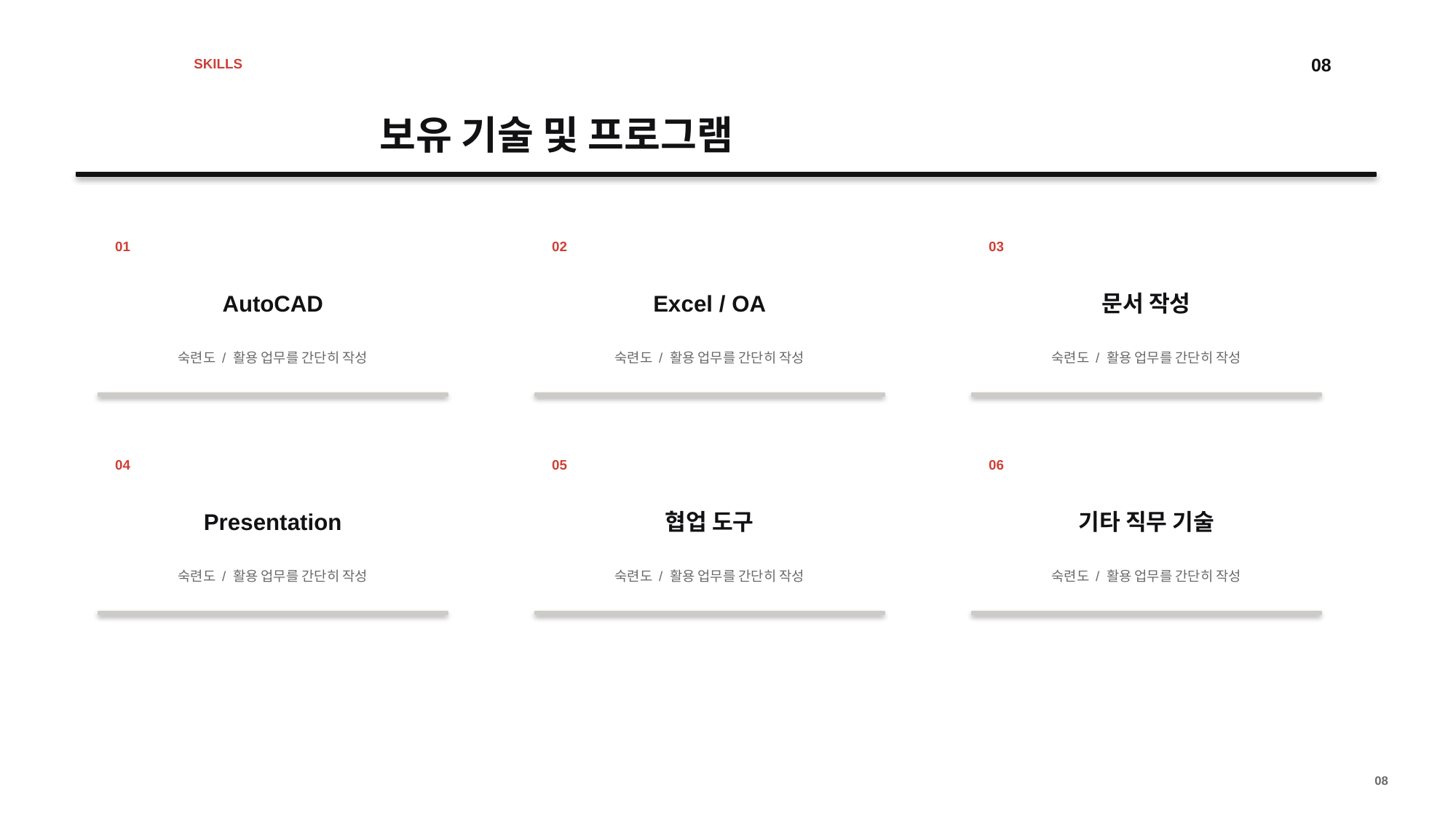

08
SKILLS
보유 기술 및 프로그램

01
02
03
AutoCAD
Excel / OA
문서 작성
숙련도 / 활용 업무를 간단히 작성
숙련도 / 활용 업무를 간단히 작성
숙련도 / 활용 업무를 간단히 작성

04
05
06
Presentation
협업 도구
기타 직무 기술
숙련도 / 활용 업무를 간단히 작성
숙련도 / 활용 업무를 간단히 작성
숙련도 / 활용 업무를 간단히 작성

08